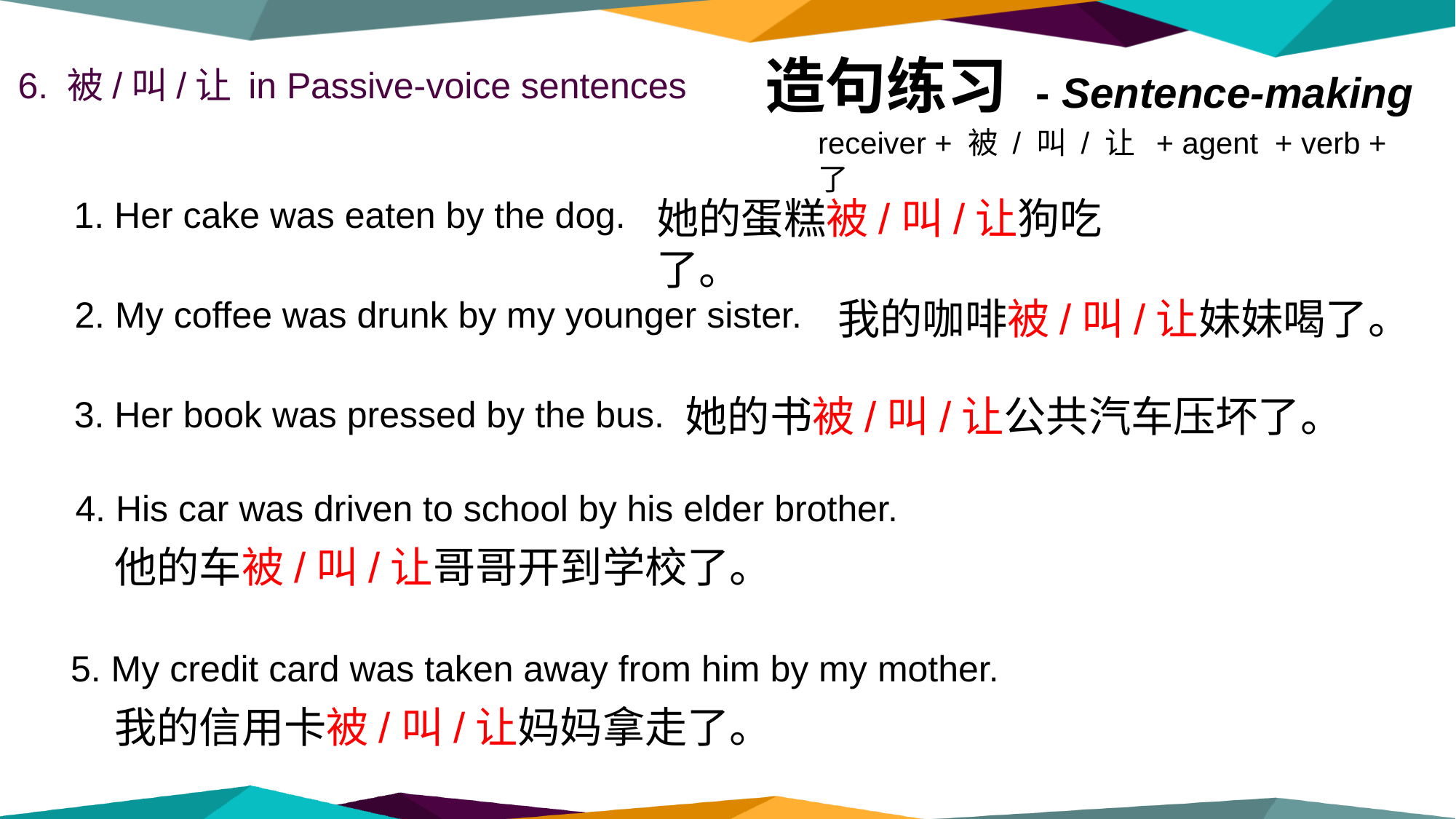

造句练习 - Sentence-making
6. 被/叫/让 in Passive-voice sentences
receiver + 被 / 叫 / 让  + agent  + verb + 了
她的蛋糕被/叫/让狗吃了。
1. Her cake was eaten by the dog.
2. My coffee was drunk by my younger sister.
我的咖啡被/叫/让妹妹喝了。
她的书被/叫/让公共汽车压坏了。
3. Her book was pressed by the bus.
4. His car was driven to school by his elder brother.
他的车被/叫/让哥哥开到学校了。
5. My credit card was taken away from him by my mother.
我的信用卡被/叫/让妈妈拿走了。